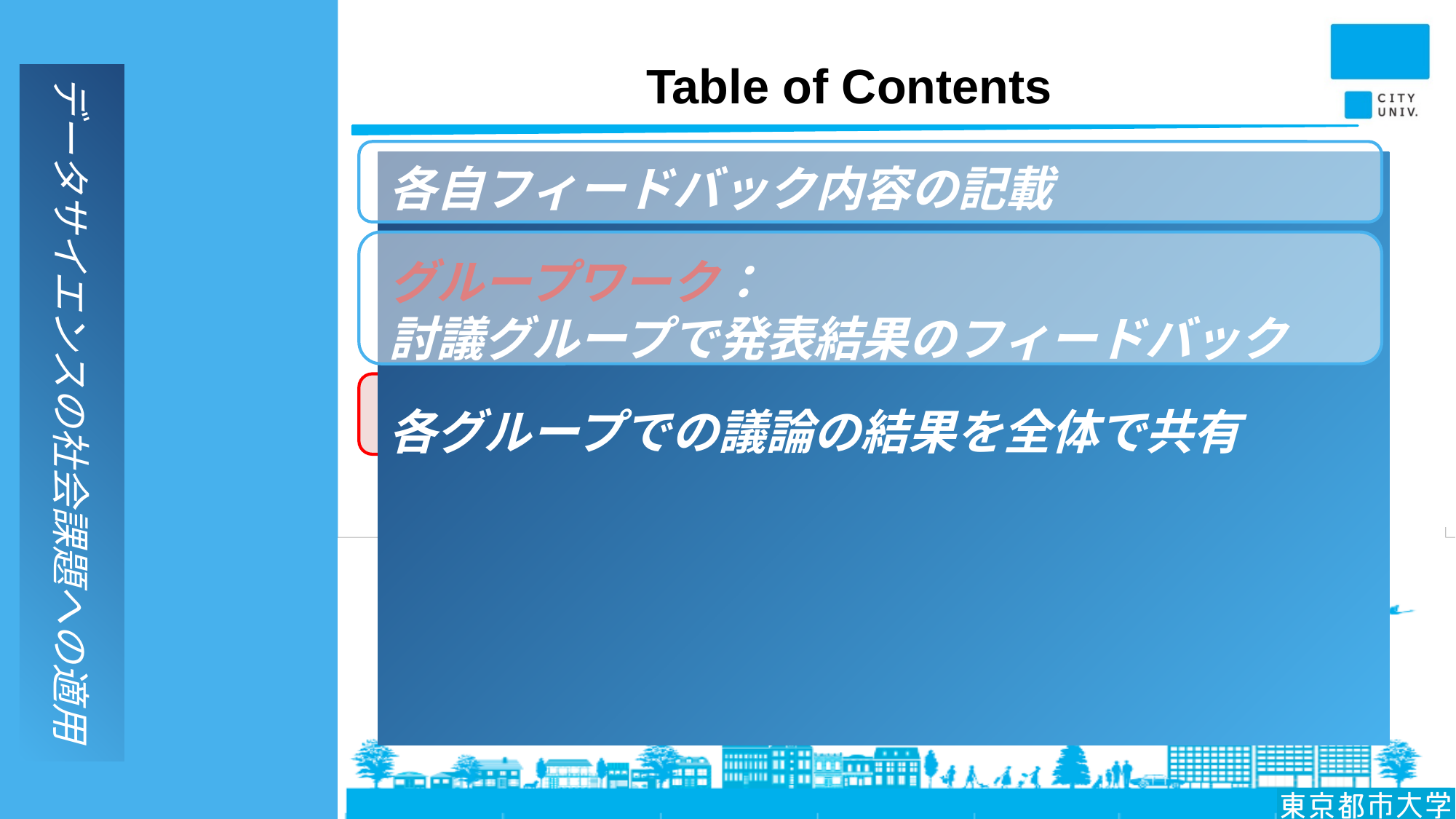

# Table of Contents

各自フィードバック内容の記載
グループワーク：
討議グループで発表結果のフィードバック
各グループでの議論の結果を全体で共有

データサイエンスの社会課題への適用